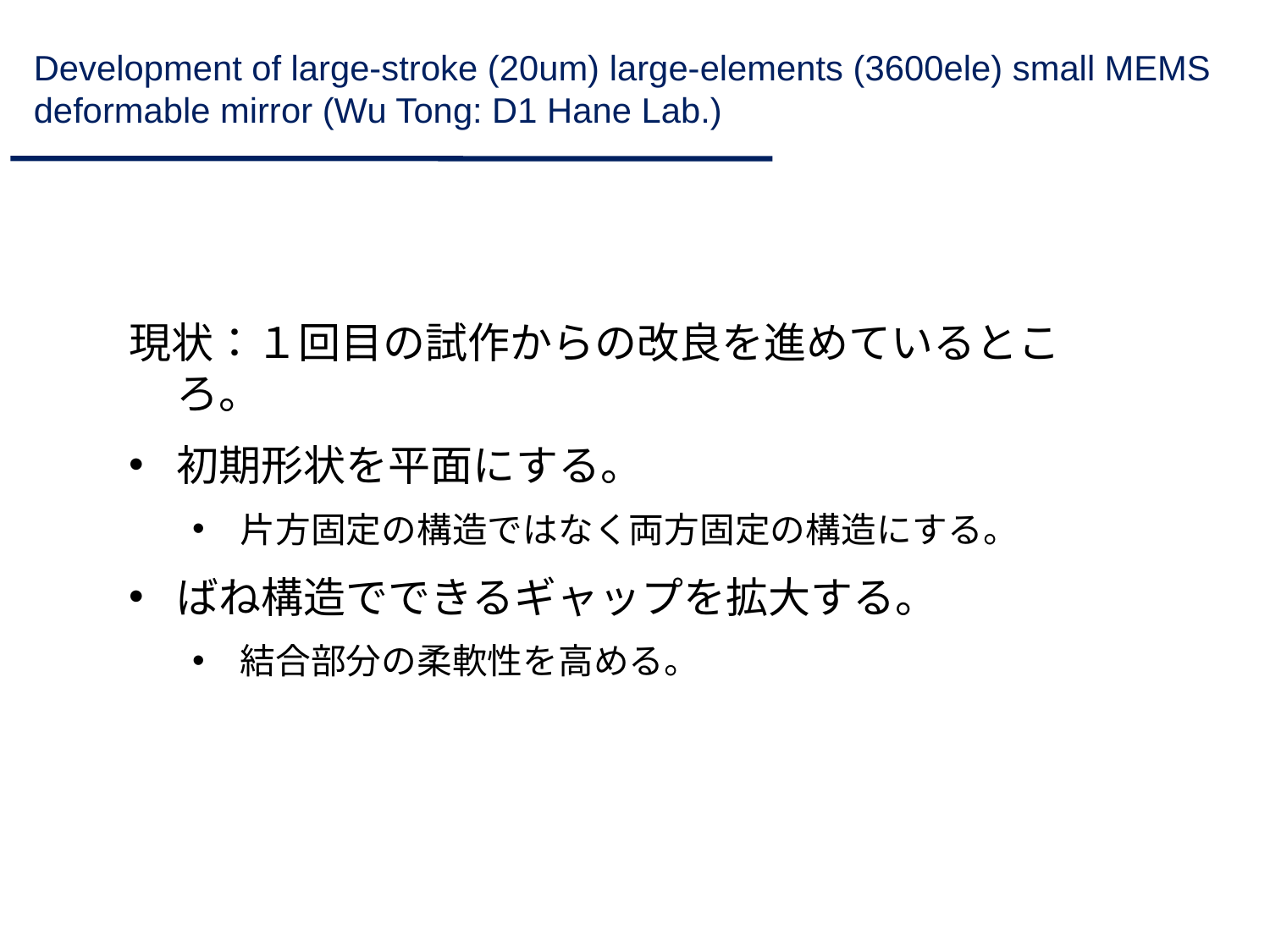

Development of large-stroke (20um) large-elements (3600ele) small MEMS deformable mirror (Wu Tong: D1 Hane Lab.)

現状：１回目の試作からの改良を進めているところ。
初期形状を平面にする。
片方固定の構造ではなく両方固定の構造にする。
ばね構造でできるギャップを拡大する。
結合部分の柔軟性を高める。